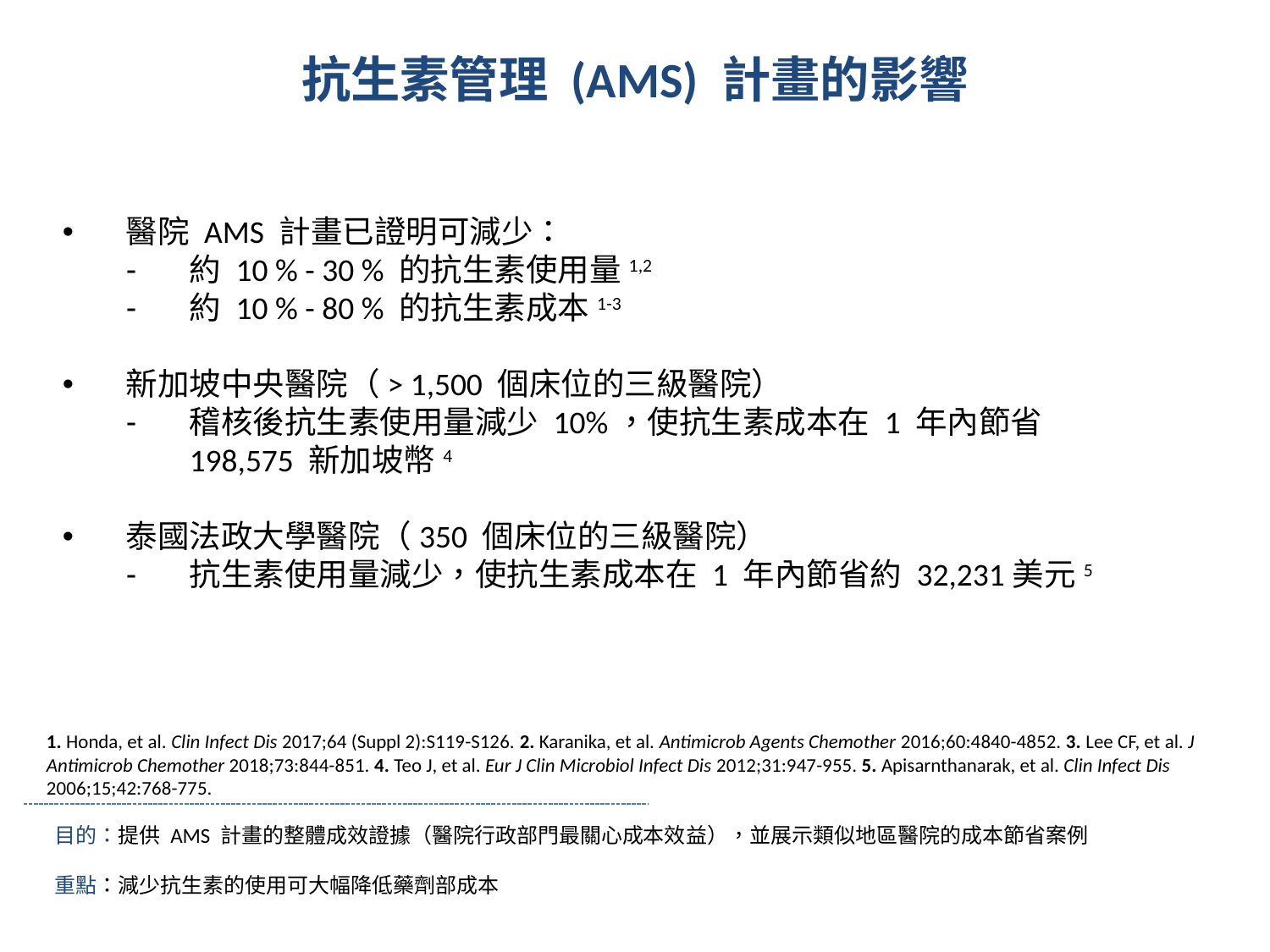

抗生素管理 (AMS) 計畫的影響

醫院 AMS 計畫已證明可減少：
約 10 % - 30 % 的抗生素使用量1,2
約 10 % - 80 % 的抗生素成本1-3

新加坡中央醫院（> 1,500 個床位的三級醫院）
稽核後抗生素使用量減少 10%，使抗生素成本在 1 年內節省 198,575 新加坡幣4

泰國法政大學醫院（350 個床位的三級醫院）
抗生素使用量減少，使抗生素成本在 1 年內節省約 32,231美元5
1. Honda, et al. Clin Infect Dis 2017;64 (Suppl 2):S119-S126. 2. Karanika, et al. Antimicrob Agents Chemother 2016;60:4840-4852. 3. Lee CF, et al. J Antimicrob Chemother 2018;73:844-851. 4. Teo J, et al. Eur J Clin Microbiol Infect Dis 2012;31:947-955. 5. Apisarnthanarak, et al. Clin Infect Dis 2006;15;42:768-775.
目的：提供 AMS 計畫的整體成效證據（醫院行政部門最關心成本效益），並展示類似地區醫院的成本節省案例

重點：減少抗生素的使用可大幅降低藥劑部成本